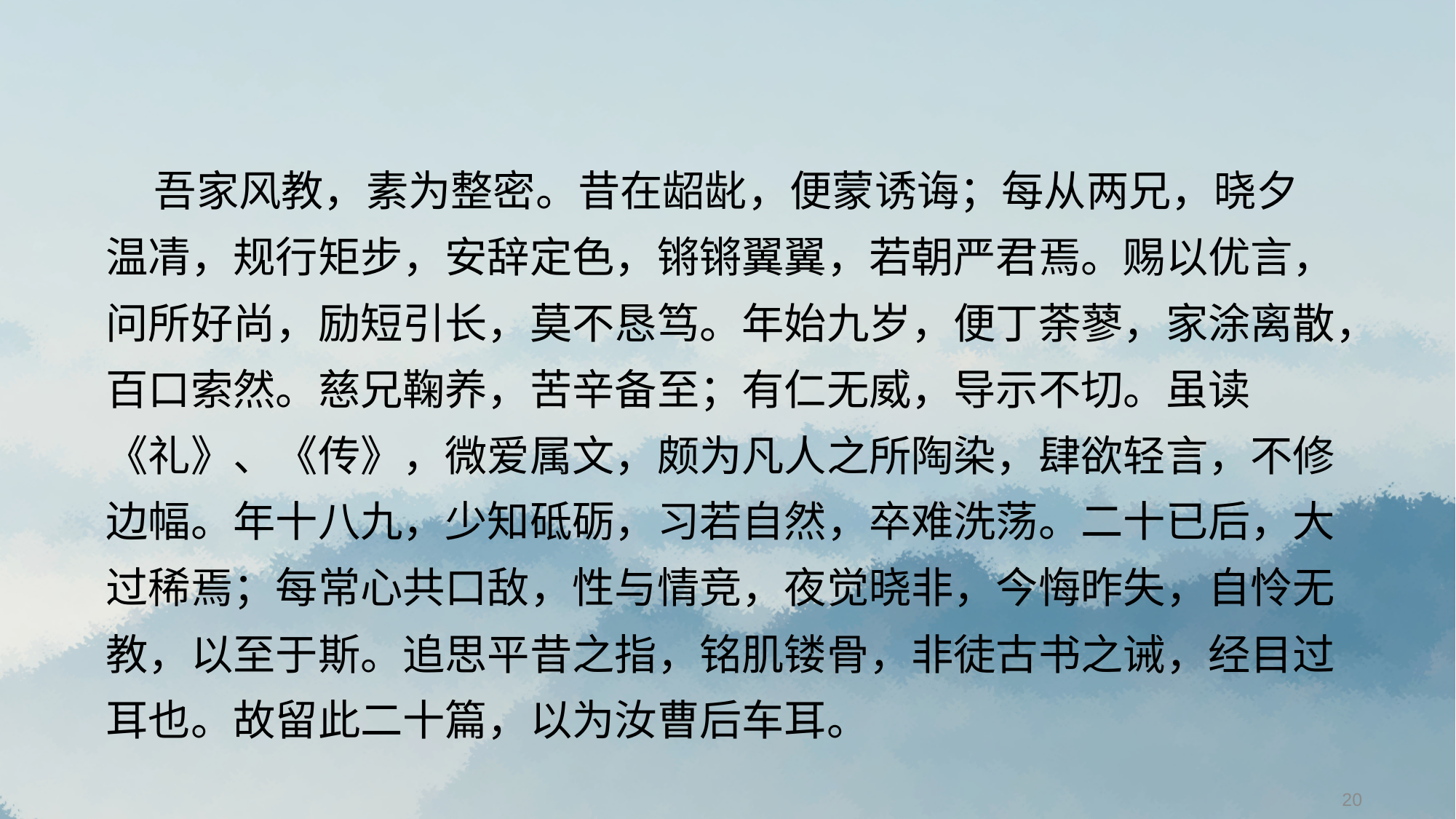

吾家风教，素为整密。昔在龆龀，便蒙诱诲；每从两兄，晓夕温凊，规行矩步，安辞定色，锵锵翼翼，若朝严君焉。赐以优言，问所好尚，励短引长，莫不恳笃。年始九岁，便丁荼蓼，家涂离散，百口索然。慈兄鞠养，苦辛备至；有仁无威，导示不切。虽读《礼》、《传》，微爱属文，颇为凡人之所陶染，肆欲轻言，不修边幅。年十八九，少知砥砺，习若自然，卒难洗荡。二十已后，大过稀焉；每常心共口敌，性与情竞，夜觉晓非，今悔昨失，自怜无教，以至于斯。追思平昔之指，铭肌镂骨，非徒古书之诫，经目过耳也。故留此二十篇，以为汝曹后车耳。